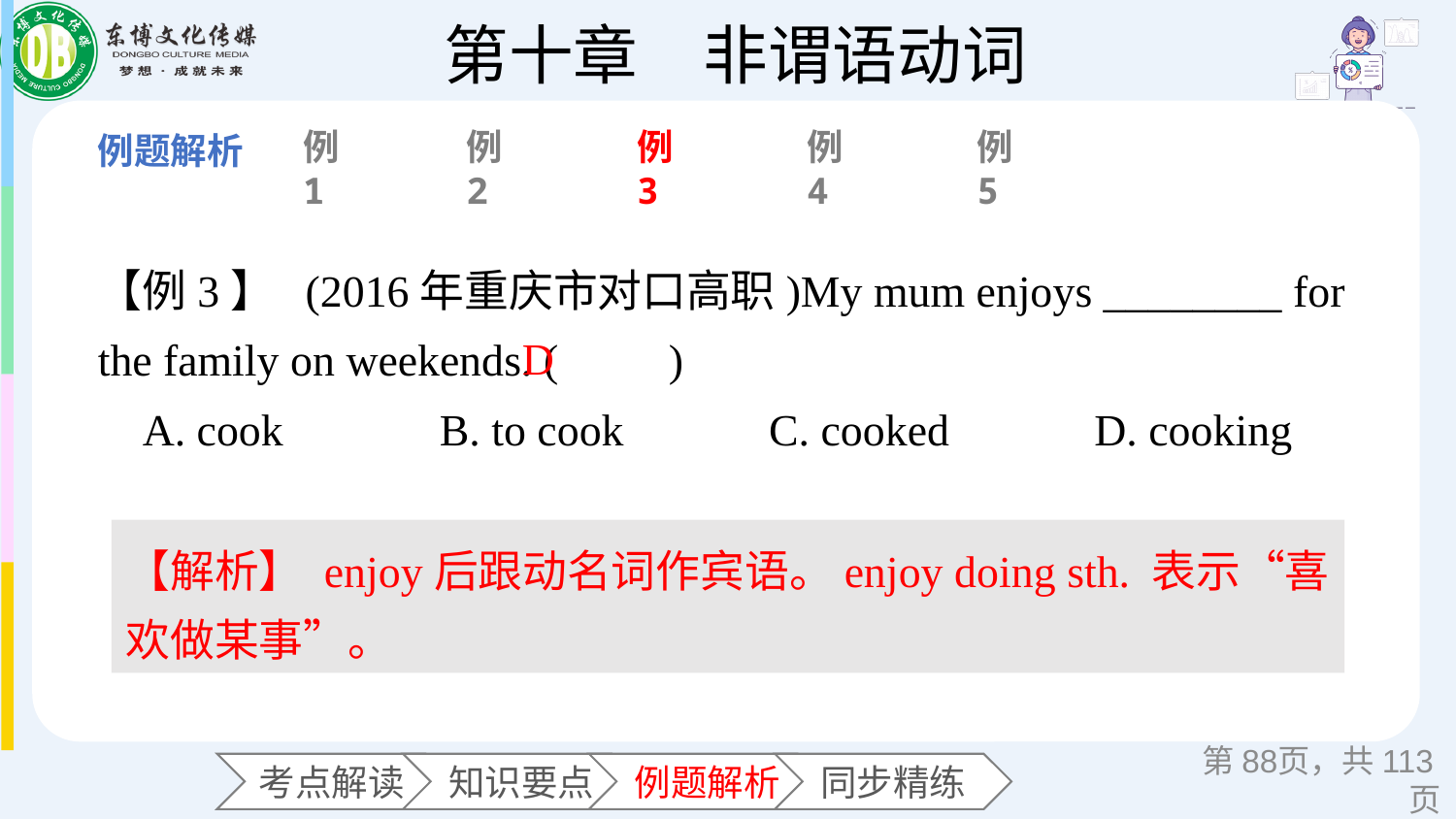

例1
例2
例3
例4
例5
【例3】  (2016年重庆市对口高职)My mum enjoys ________ for the family on weekends. (　　)
    A. cook              B. to cook             C. cooked             D. cooking

D
【解析】 enjoy后跟动名词作宾语。enjoy doing sth. 表示“喜欢做某事”。
第88页，共113页